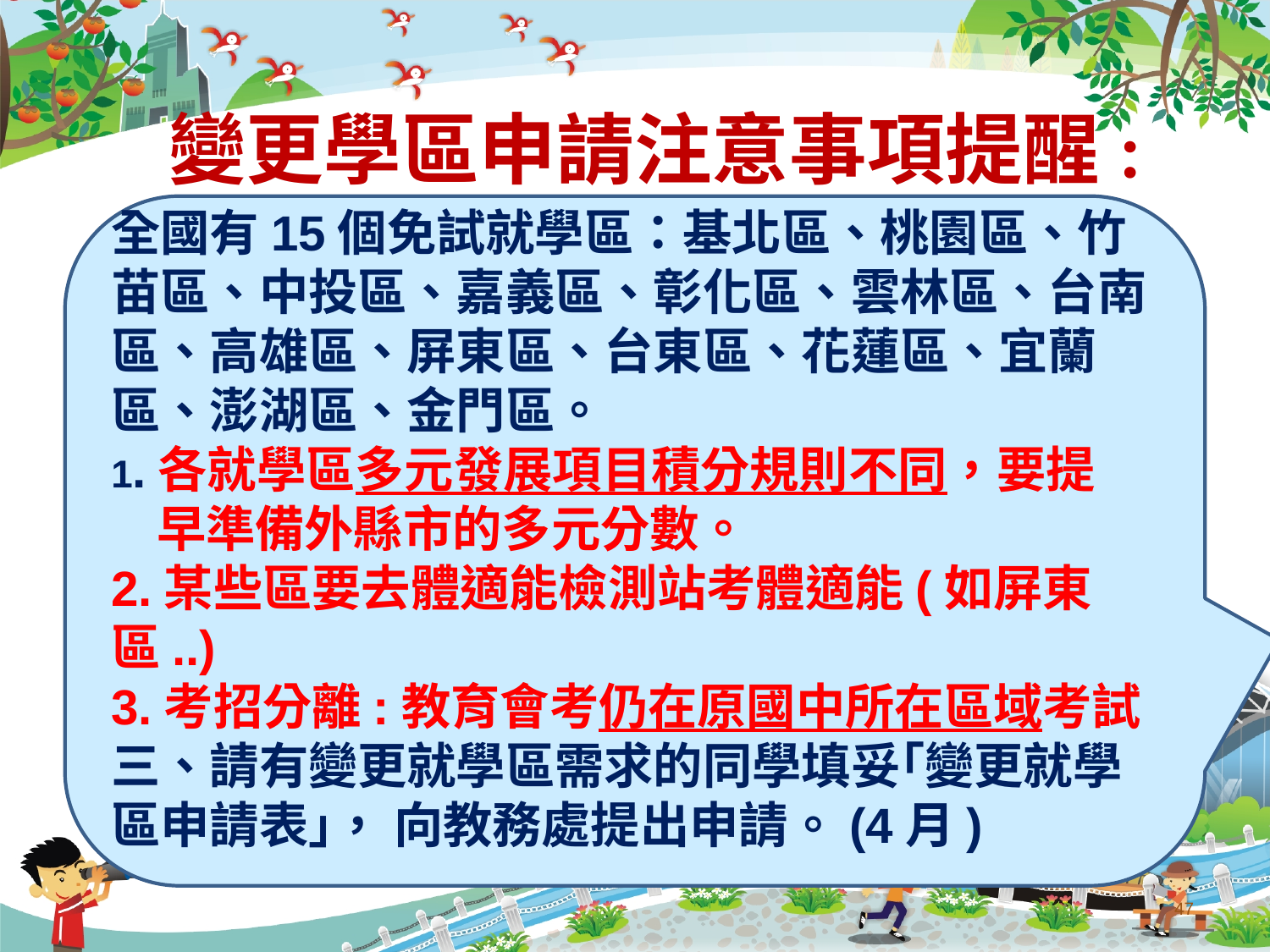

# 變更學區申請注意事項提醒:

全國有15個免試就學區：基北區、桃園區、竹苗區、中投區、嘉義區、彰化區、雲林區、台南區、高雄區、屏東區、台東區、花蓮區、宜蘭區、澎湖區、金門區。
1.各就學區多元發展項目積分規則不同，要提
   早準備外縣市的多元分數。
2.某些區要去體適能檢測站考體適能(如屏東區..)
3.考招分離:教育會考仍在原國中所在區域考試
三、請有變更就學區需求的同學填妥｢變更就學區申請表｣， 向教務處提出申請。(4月)

47